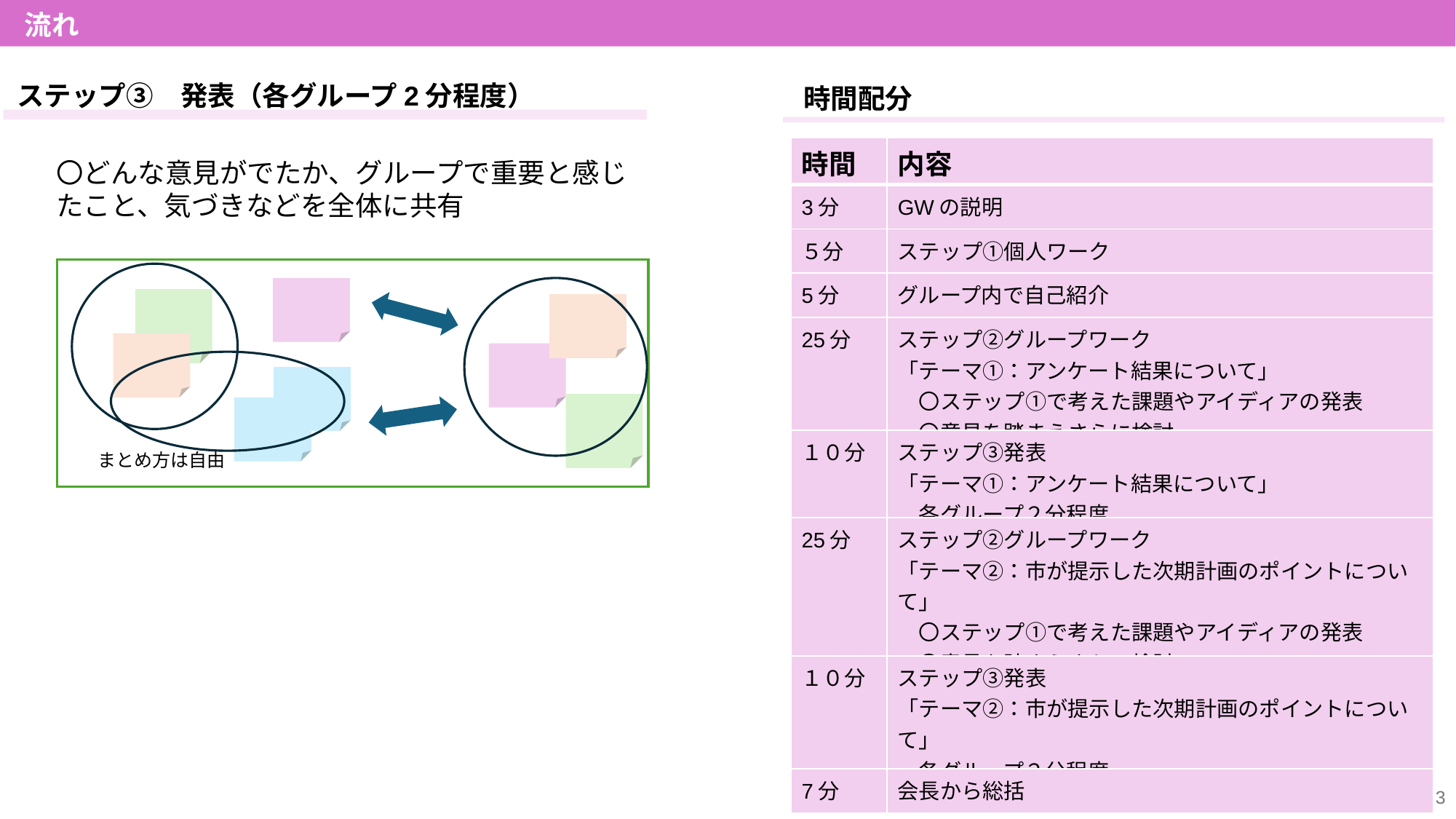

流れ
ステップ③　発表（各グループ2分程度）
時間配分

| 時間 | 内容 |
| --- | --- |
| 3分 | GWの説明 |
| ５分 | ステップ①個人ワーク |
| 5分 | グループ内で自己紹介 |
| 25分 | ステップ②グループワーク 「テーマ①：アンケート結果について」 　〇ステップ①で考えた課題やアイディアの発表 　〇意見を踏まえさらに検討 |
| １０分 | ステップ③発表 「テーマ①：アンケート結果について」 　各グループ２分程度 |
| 25分 | ステップ②グループワーク 「テーマ②：市が提示した次期計画のポイントについて」 　〇ステップ①で考えた課題やアイディアの発表 　〇意見を踏まえさらに検討 |
| １０分 | ステップ③発表 「テーマ②：市が提示した次期計画のポイントについて」 　各グループ２分程度 |
| 7分 | 会長から総括 |
〇どんな意見がでたか、グループで重要と感じたこと、気づきなどを全体に共有

まとめ方は自由

3